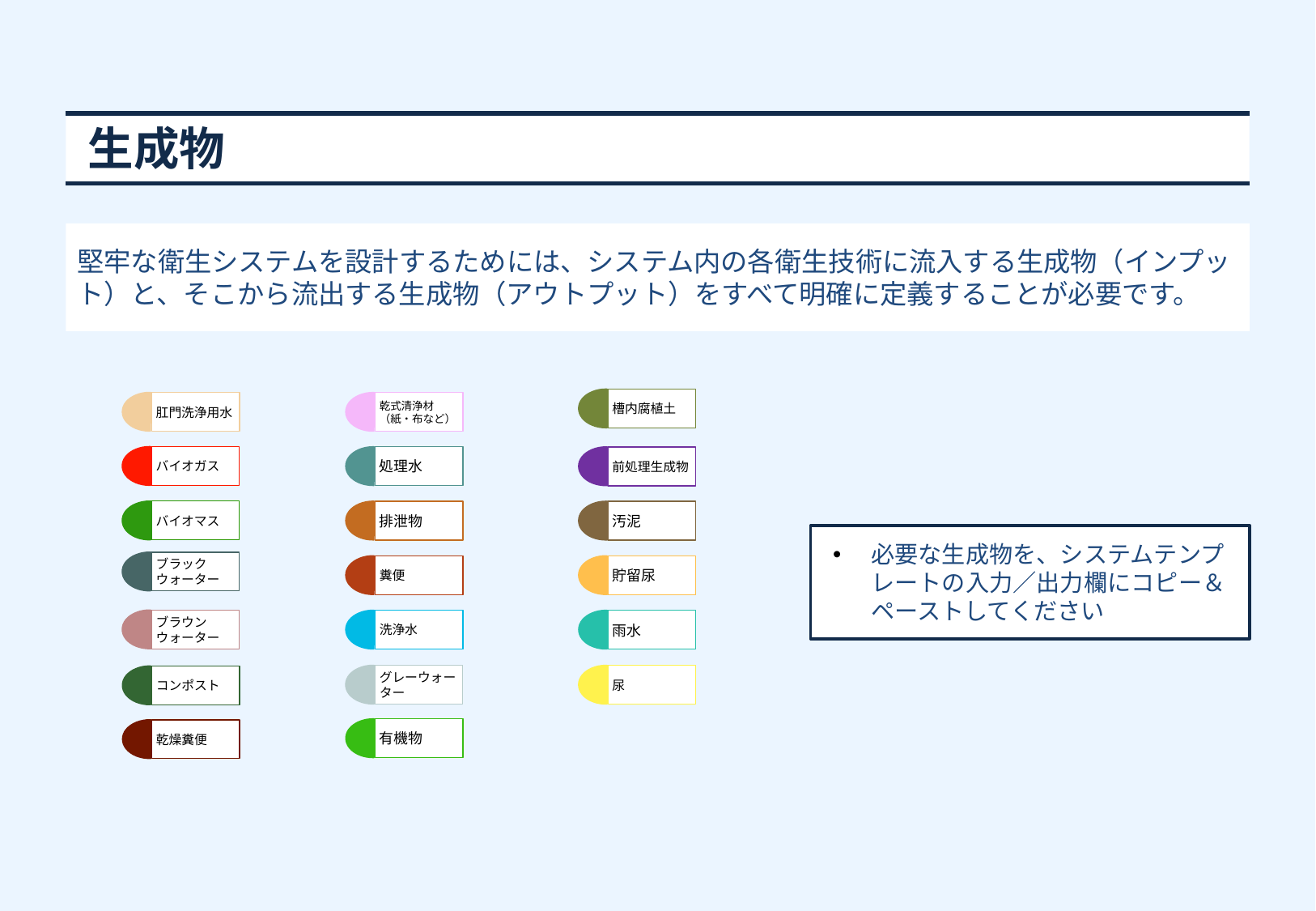

# 生成物
堅牢な衛生システムを設計するためには、システム内の各衛生技術に流入する生成物（インプット）と、そこから流出する生成物（アウトプット）をすべて明確に定義することが必要です。

槽内腐植土

肛門洗浄用水

乾式清浄材（紙・布など）

バイオガス

処理水

前処理生成物

バイオマス

排泄物

汚泥
必要な生成物を、システムテンプレートの入力／出力欄にコピー＆ペーストしてください

ブラックウォーター

糞便

貯留尿

ブラウンウォーター

洗浄水

雨水

グレーウォーター

尿

コンポスト

有機物

乾燥糞便